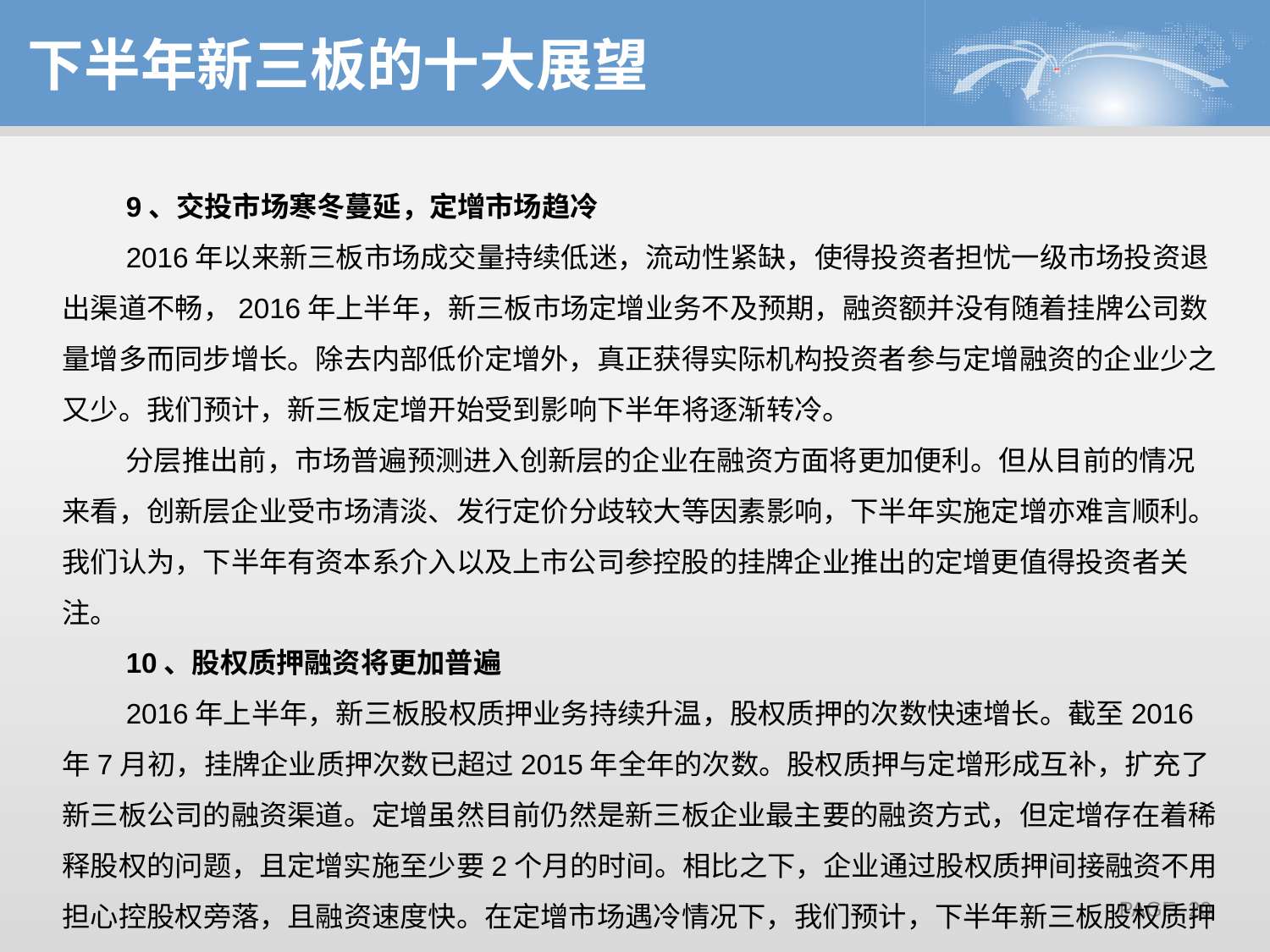

下半年新三板的十大展望
9、交投市场寒冬蔓延，定增市场趋冷
2016年以来新三板市场成交量持续低迷，流动性紧缺，使得投资者担忧一级市场投资退出渠道不畅，2016年上半年，新三板市场定增业务不及预期，融资额并没有随着挂牌公司数量增多而同步增长。除去内部低价定增外，真正获得实际机构投资者参与定增融资的企业少之又少。我们预计，新三板定增开始受到影响下半年将逐渐转冷。
分层推出前，市场普遍预测进入创新层的企业在融资方面将更加便利。但从目前的情况来看，创新层企业受市场清淡、发行定价分歧较大等因素影响，下半年实施定增亦难言顺利。我们认为，下半年有资本系介入以及上市公司参控股的挂牌企业推出的定增更值得投资者关注。
10、股权质押融资将更加普遍
2016年上半年，新三板股权质押业务持续升温，股权质押的次数快速增长。截至2016年7月初，挂牌企业质押次数已超过2015年全年的次数。股权质押与定增形成互补，扩充了新三板公司的融资渠道。定增虽然目前仍然是新三板企业最主要的融资方式，但定增存在着稀释股权的问题，且定增实施至少要2个月的时间。相比之下，企业通过股权质押间接融资不用担心控股权旁落，且融资速度快。在定增市场遇冷情况下，我们预计，下半年新三板股权质押融资业务有望持续升温。